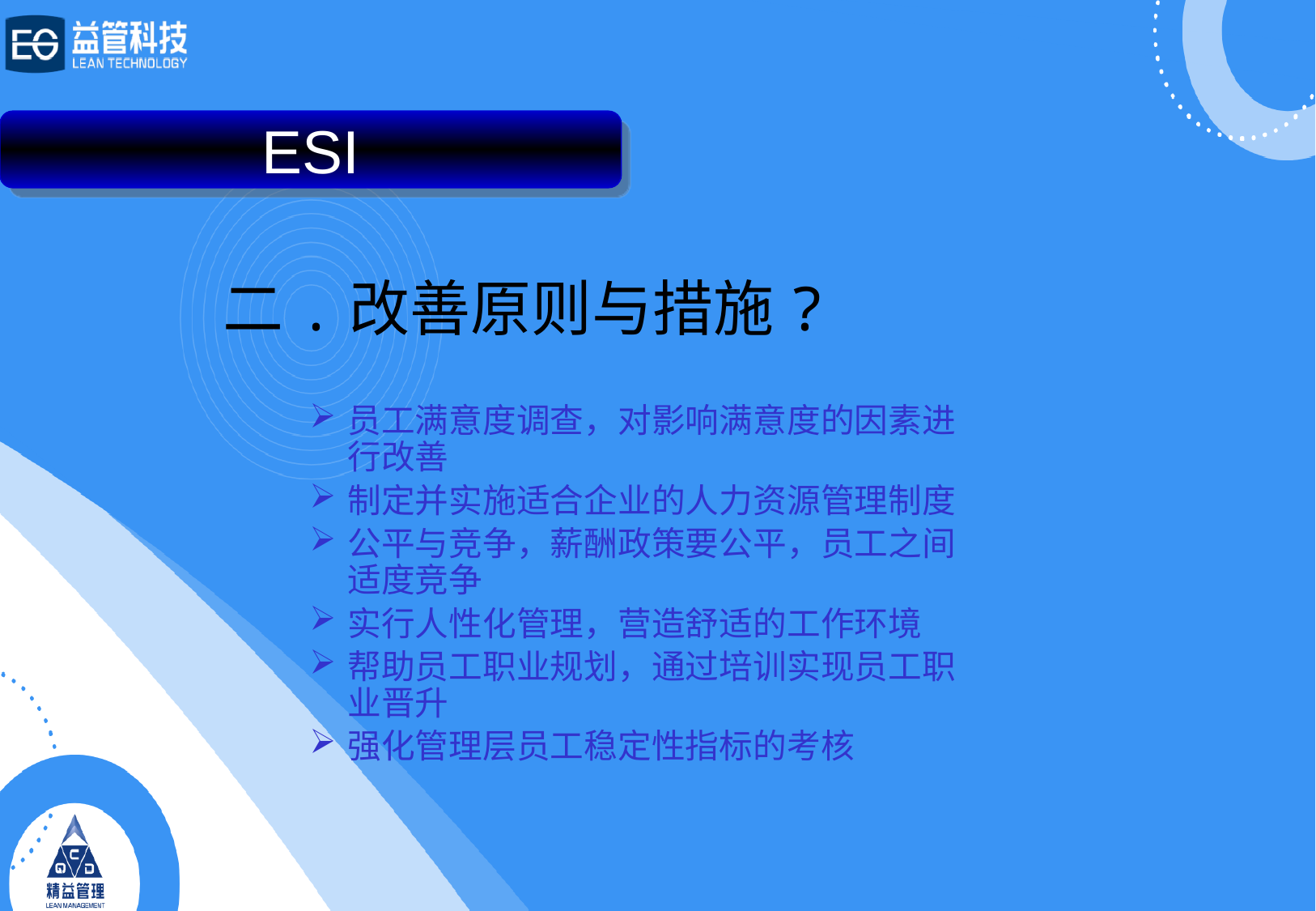

ESI
二.改善原则与措施?
员工满意度调查，对影响满意度的因素进行改善
制定并实施适合企业的人力资源管理制度
公平与竞争，薪酬政策要公平，员工之间适度竞争
实行人性化管理，营造舒适的工作环境
帮助员工职业规划，通过培训实现员工职业晋升
强化管理层员工稳定性指标的考核